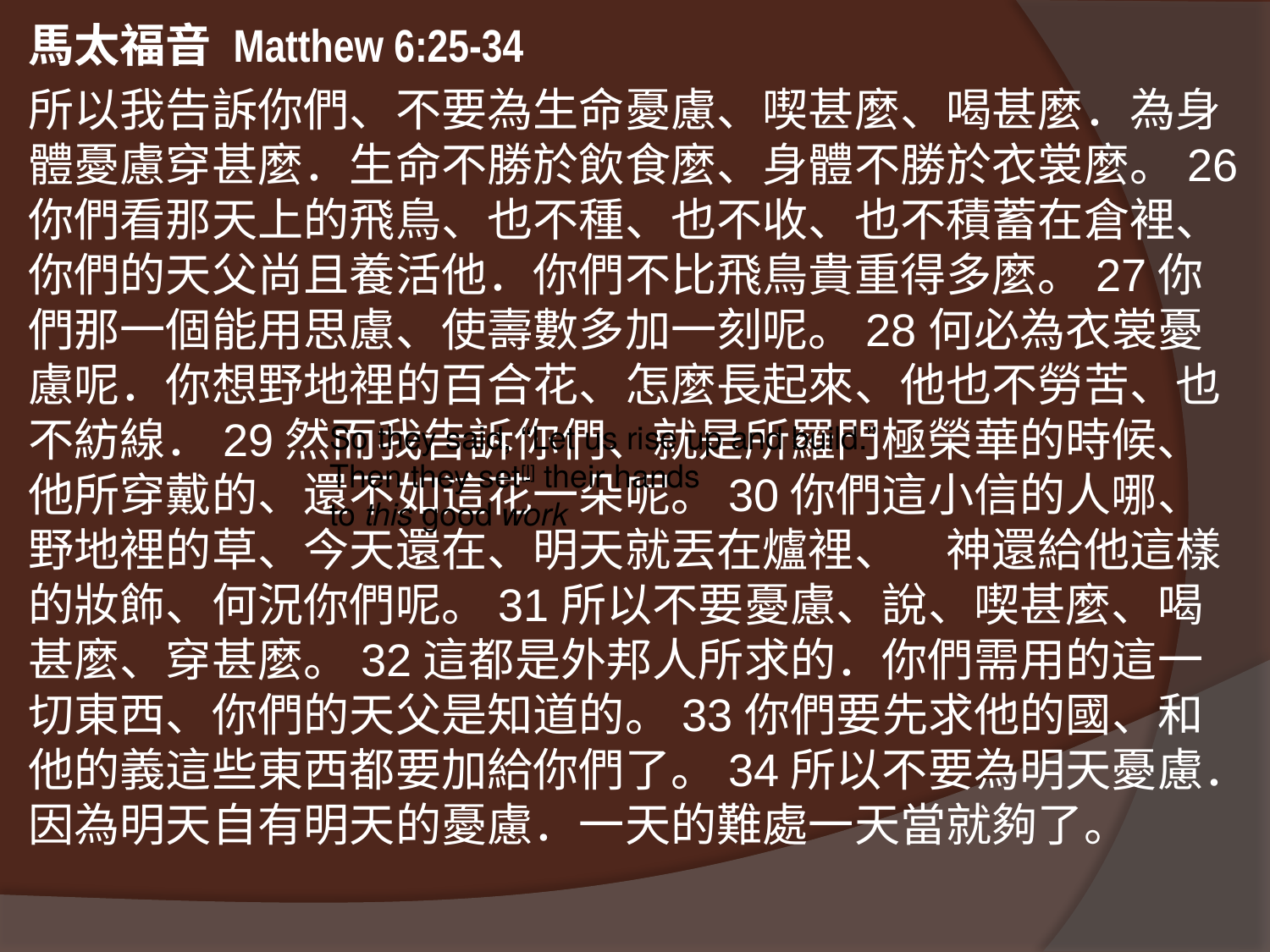

#
馬太福音 Matthew 6:25-34
所以我告訴你們、不要為生命憂慮、喫甚麼、喝甚麼．為身體憂慮穿甚麼．生命不勝於飲食麼、身體不勝於衣裳麼。26你們看那天上的飛鳥、也不種、也不收、也不積蓄在倉裡、你們的天父尚且養活他．你們不比飛鳥貴重得多麼。27你們那一個能用思慮、使壽數多加一刻呢。28何必為衣裳憂慮呢．你想野地裡的百合花、怎麼長起來、他也不勞苦、也不紡線．29然而我告訴你們、就是所羅門極榮華的時候、他所穿戴的、還不如這花一朵呢。30你們這小信的人哪、野地裡的草、今天還在、明天就丟在爐裡、　神還給他這樣的妝飾、何況你們呢。31所以不要憂慮、說、喫甚麼、喝甚麼、穿甚麼。32這都是外邦人所求的．你們需用的這一切東西、你們的天父是知道的。33你們要先求他的國、和他的義這些東西都要加給你們了。34所以不要為明天憂慮．因為明天自有明天的憂慮．一天的難處一天當就夠了。
So they said, “Let us rise up and build.” Then they set[l] their hands to this good work